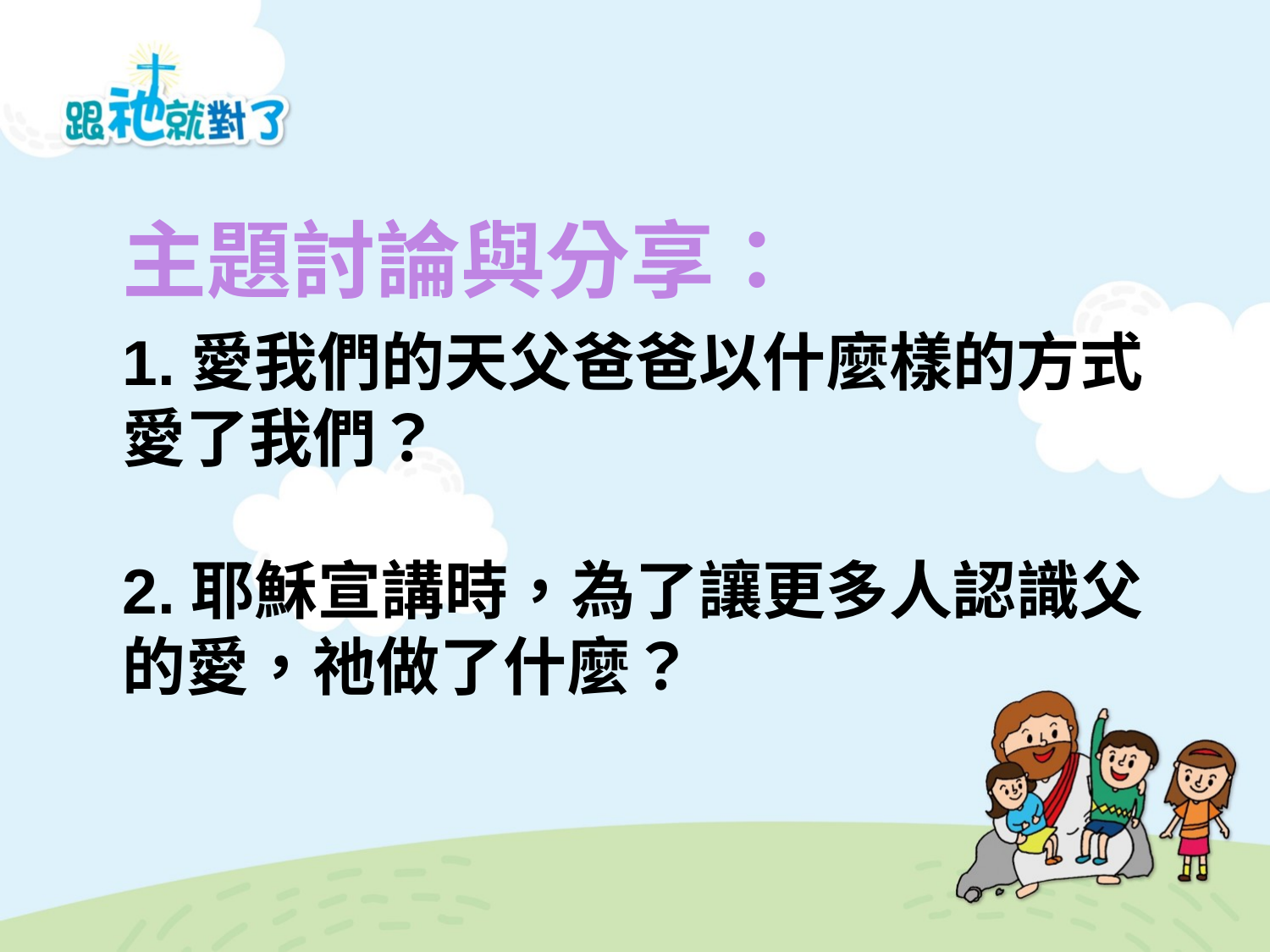

主題討論與分享：
1.愛我們的天父爸爸以什麼樣的方式愛了我們？

2.耶穌宣講時，為了讓更多人認識父的愛，祂做了什麼？